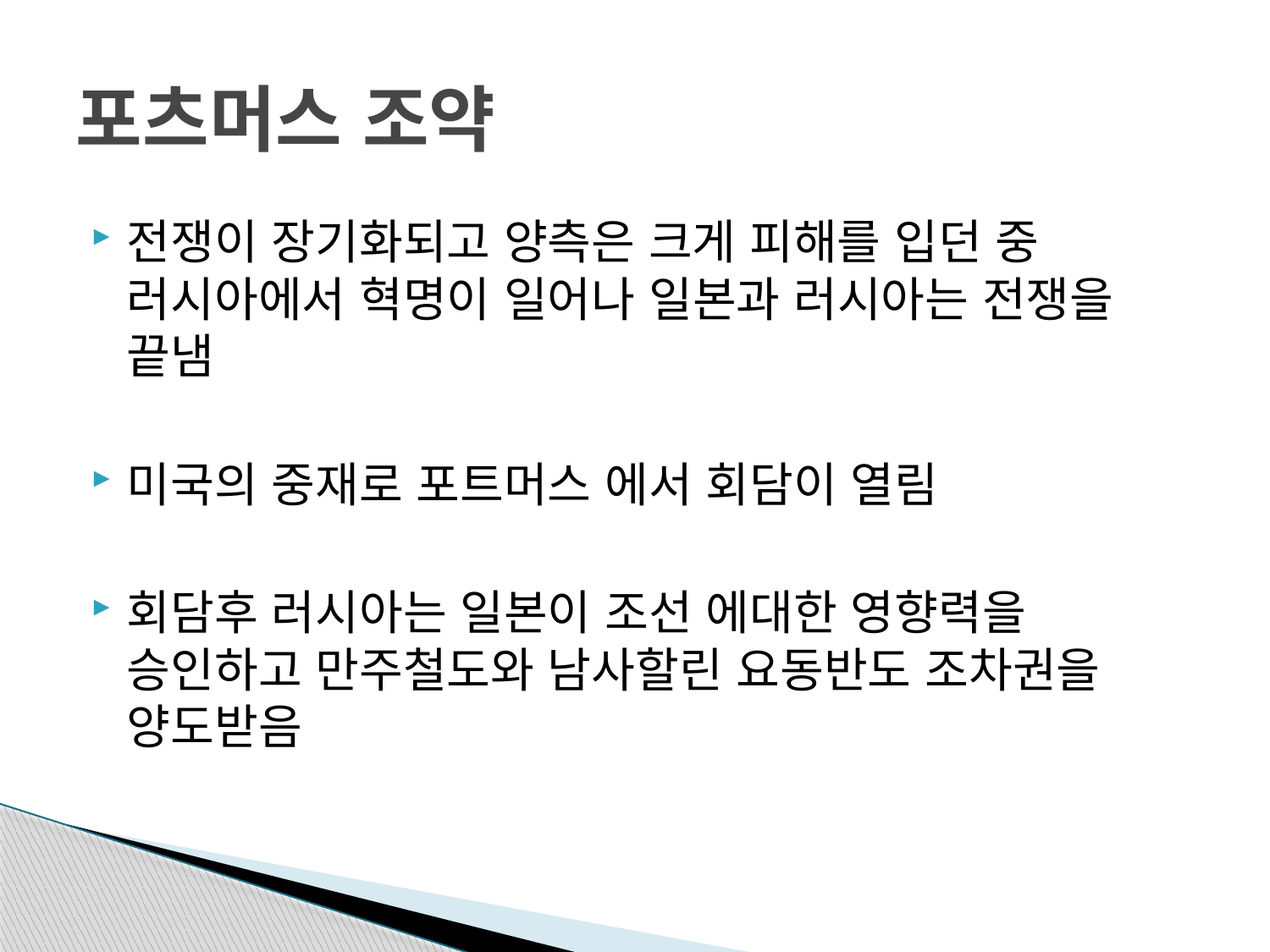

# 포츠머스 조약
전쟁이 장기화되고 양측은 크게 피해를 입던 중 러시아에서 혁명이 일어나 일본과 러시아는 전쟁을 끝냄

미국의 중재로 포트머스 에서 회담이 열림

회담후 러시아는 일본이 조선 에대한 영향력을 승인하고 만주철도와 남사할린 요동반도 조차권을 양도받음